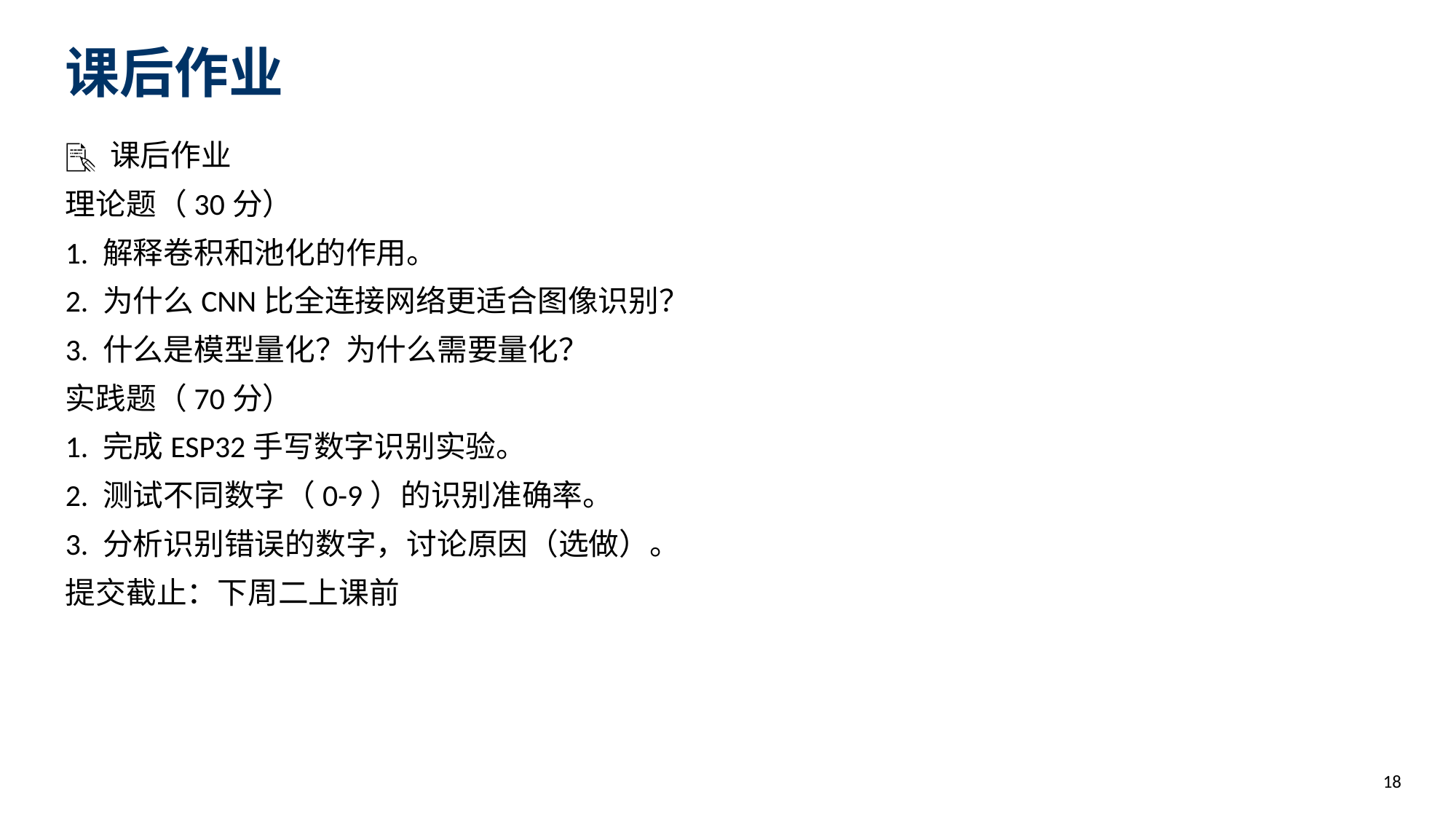

课后作业
📝 课后作业
理论题（30分）
1. 解释卷积和池化的作用。
2. 为什么CNN比全连接网络更适合图像识别？
3. 什么是模型量化？为什么需要量化？
实践题（70分）
1. 完成ESP32手写数字识别实验。
2. 测试不同数字（0-9）的识别准确率。
3. 分析识别错误的数字，讨论原因（选做）。
提交截止：下周二上课前
18